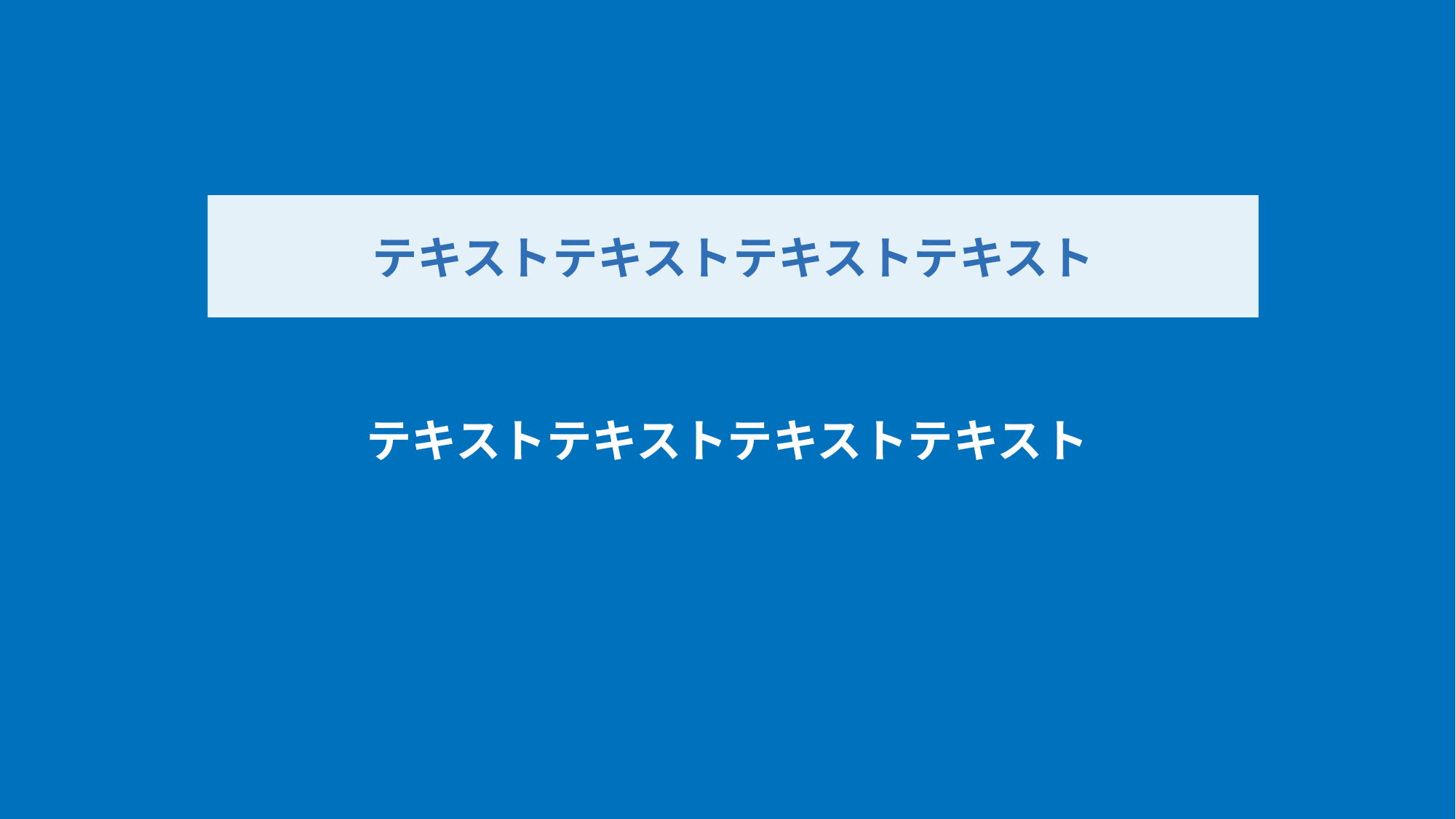

テキストテキストテキストテキスト
テキストテキストテキストテキスト
© Presentation Design
1